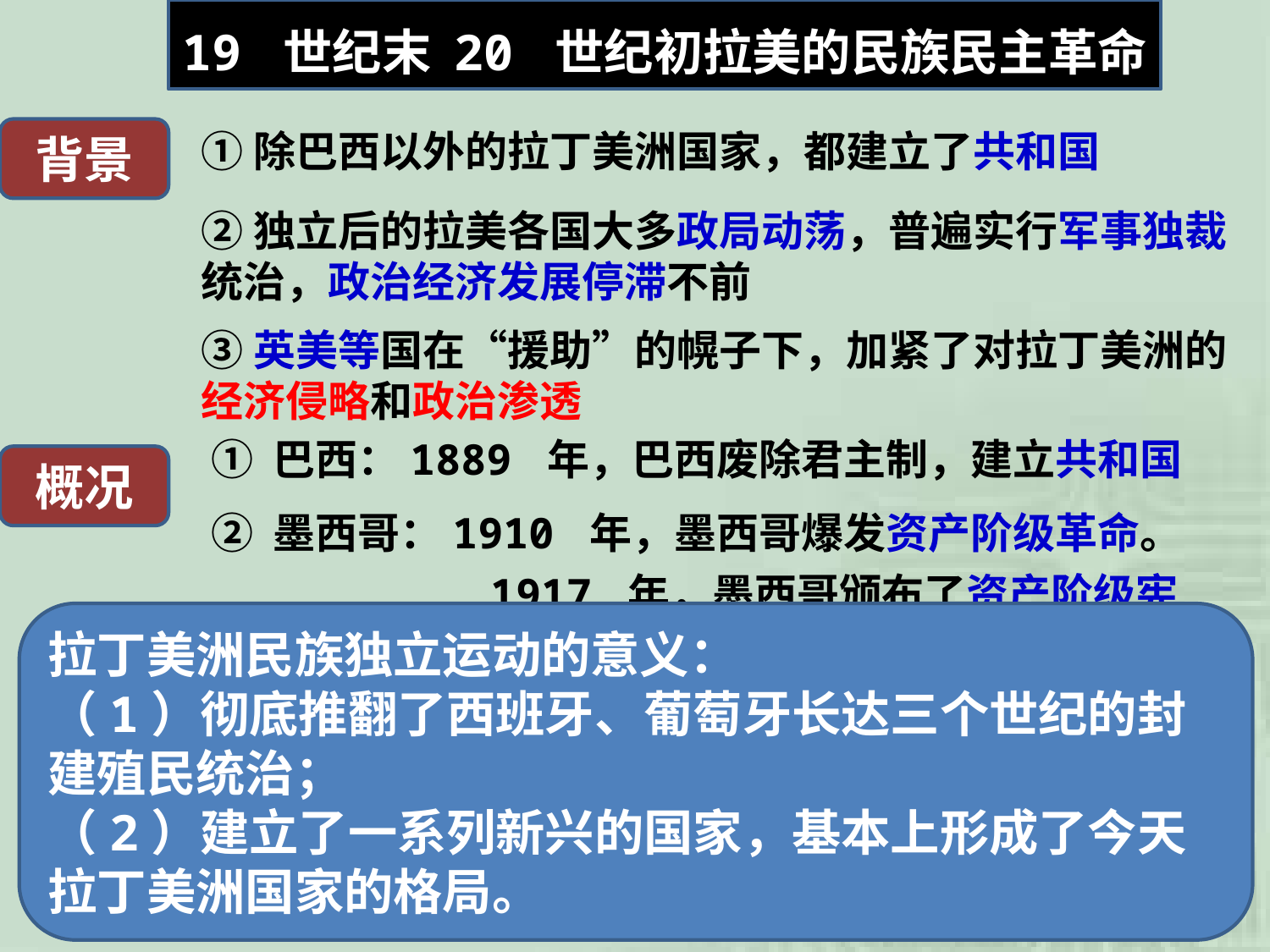

19 世纪末 20 世纪初拉美的民族民主革命
背景
①除巴西以外的拉丁美洲国家，都建立了共和国
②独立后的拉美各国大多政局动荡，普遍实行军事独裁统治，政治经济发展停滞不前
③英美等国在“援助”的幌子下，加紧了对拉丁美洲的经济侵略和政治渗透
① 巴西：1889 年，巴西废除君主制，建立共和国
概况
② 墨西哥：1910 年，墨西哥爆发资产阶级革命。
           1917 年，墨西哥颁布了资产阶级宪法
拉丁美洲民族独立运动的意义：
（1）彻底推翻了西班牙、葡萄牙长达三个世纪的封建殖民统治；
（2）建立了一系列新兴的国家，基本上形成了今天拉丁美洲国家的格局。